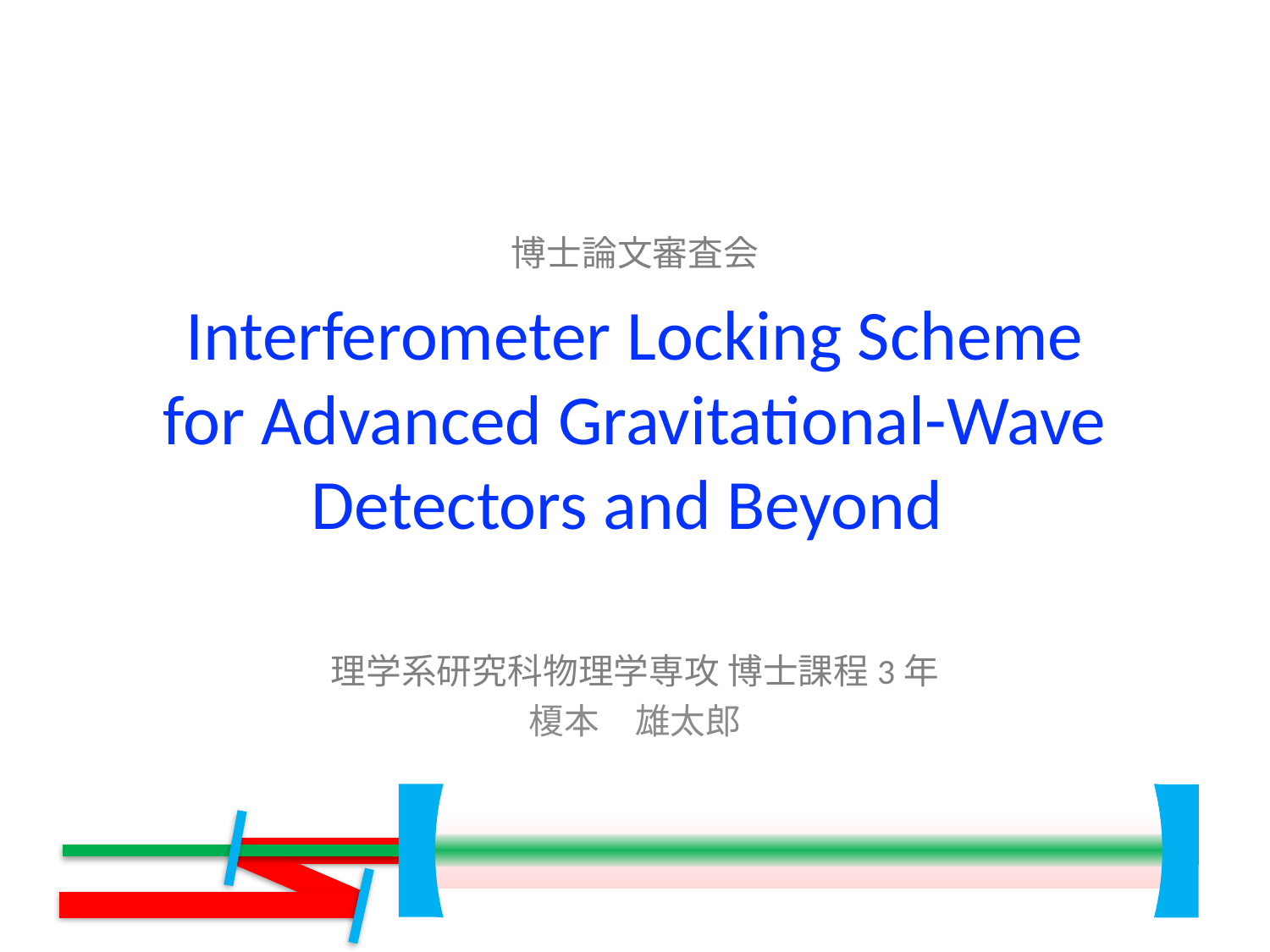

# 博士論文審査会 Interferometer Locking Scheme for Advanced Gravitational-Wave Detectors and Beyond
理学系研究科物理学専攻 博士課程3年
榎本　雄太郎